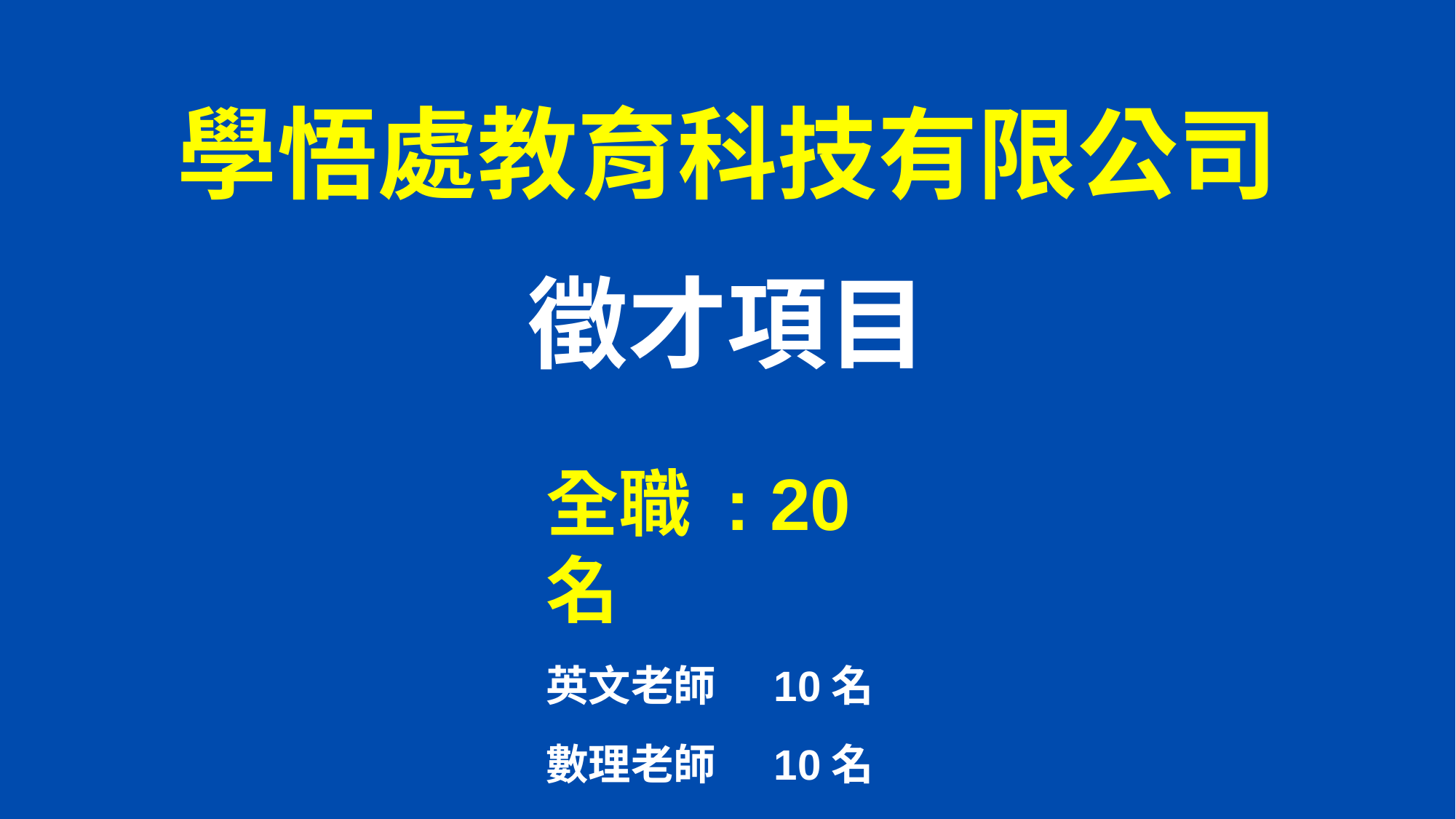

學悟處教育科技有限公司
徵才項目
全職 : 20名
英文老師     10名
數理老師     10名